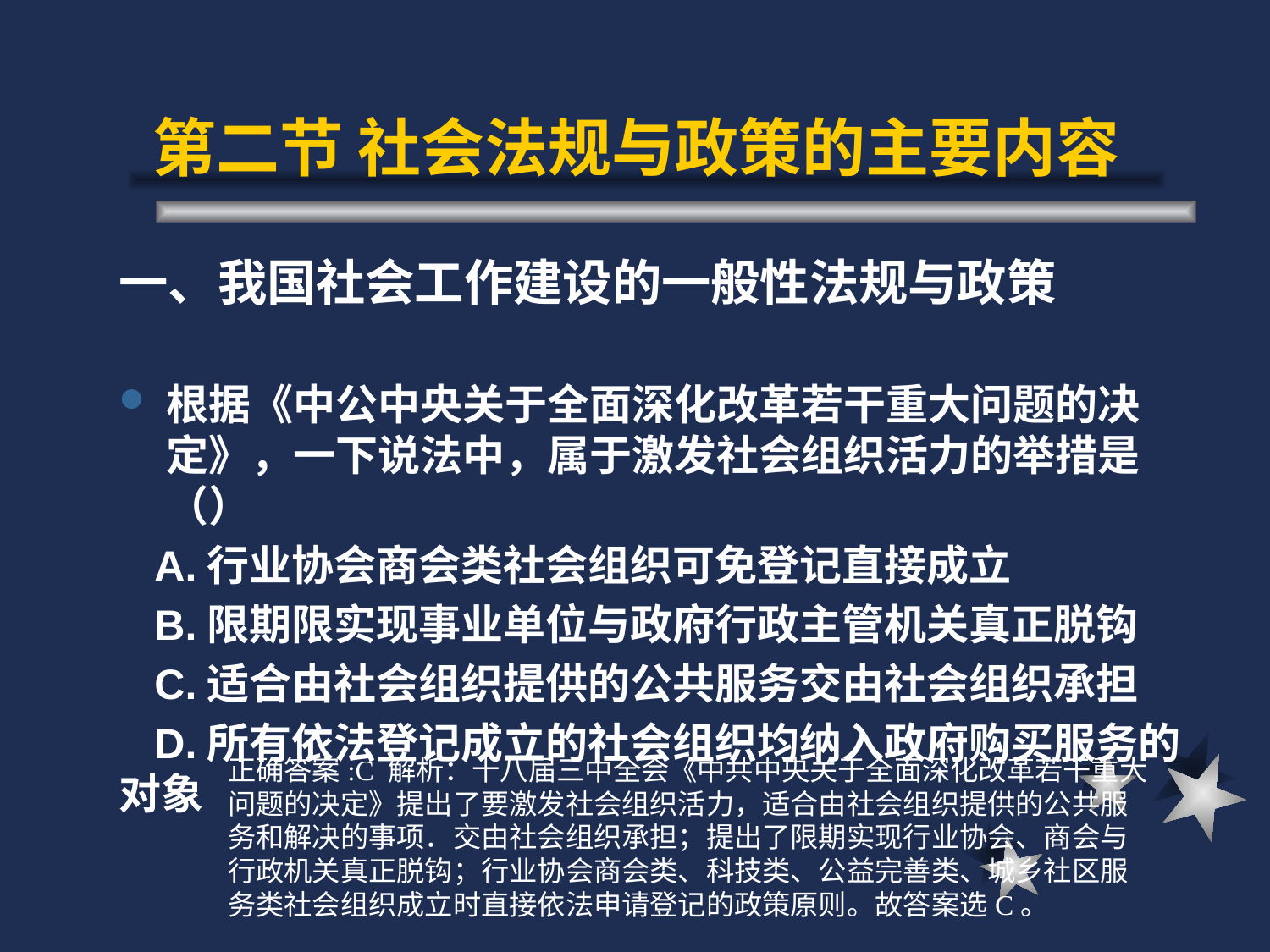

# 第二节 社会法规与政策的主要内容
一、我国社会工作建设的一般性法规与政策

根据《中公中央关于全面深化改革若干重大问题的决定》，一下说法中，属于激发社会组织活力的举措是（）
   A.行业协会商会类社会组织可免登记直接成立
   B.限期限实现事业单位与政府行政主管机关真正脱钩
   C.适合由社会组织提供的公共服务交由社会组织承担
   D.所有依法登记成立的社会组织均纳入政府购买服务的对象
正确答案:C 解析：十八届三中全会《中共中央关于全面深化改革若干重大问题的决定》提出了要激发社会组织活力，适合由社会组织提供的公共服务和解决的事项．交由社会组织承担；提出了限期实现行业协会、商会与行政机关真正脱钩；行业协会商会类、科技类、公益完善类、城乡社区服务类社会组织成立时直接依法申请登记的政策原则。故答案选C。
32